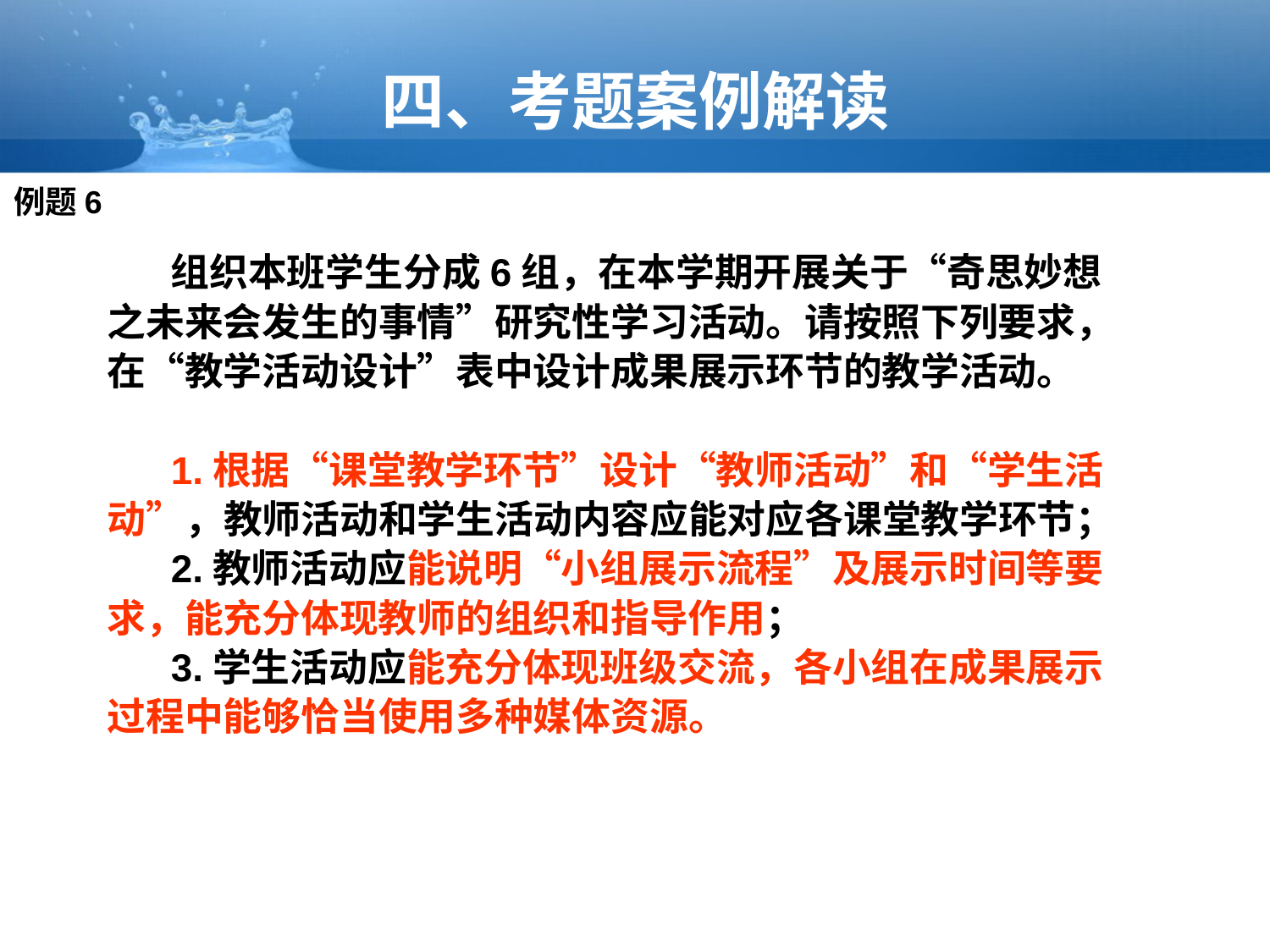

四、考题案例解读
例题6
组织本班学生分成6组，在本学期开展关于“奇思妙想之未来会发生的事情”研究性学习活动。请按照下列要求，在“教学活动设计”表中设计成果展示环节的教学活动。

1.根据“课堂教学环节”设计“教师活动”和“学生活动”，教师活动和学生活动内容应能对应各课堂教学环节；
2.教师活动应能说明“小组展示流程”及展示时间等要求，能充分体现教师的组织和指导作用；
3.学生活动应能充分体现班级交流，各小组在成果展示过程中能够恰当使用多种媒体资源。